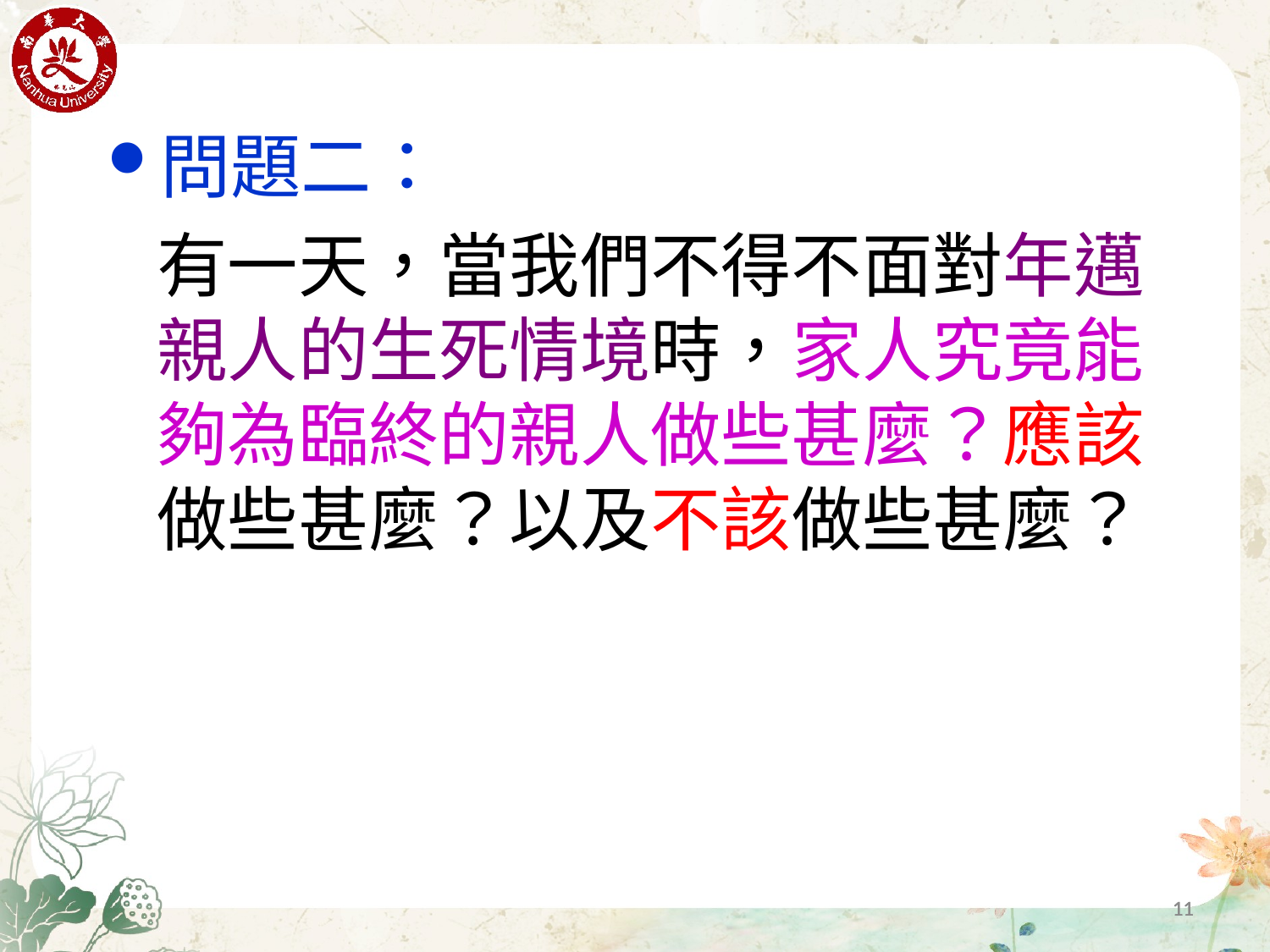

問題二：
	有一天，當我們不得不面對年邁親人的生死情境時，家人究竟能夠為臨終的親人做些甚麼？應該做些甚麼？以及不該做些甚麼？
11
11
11